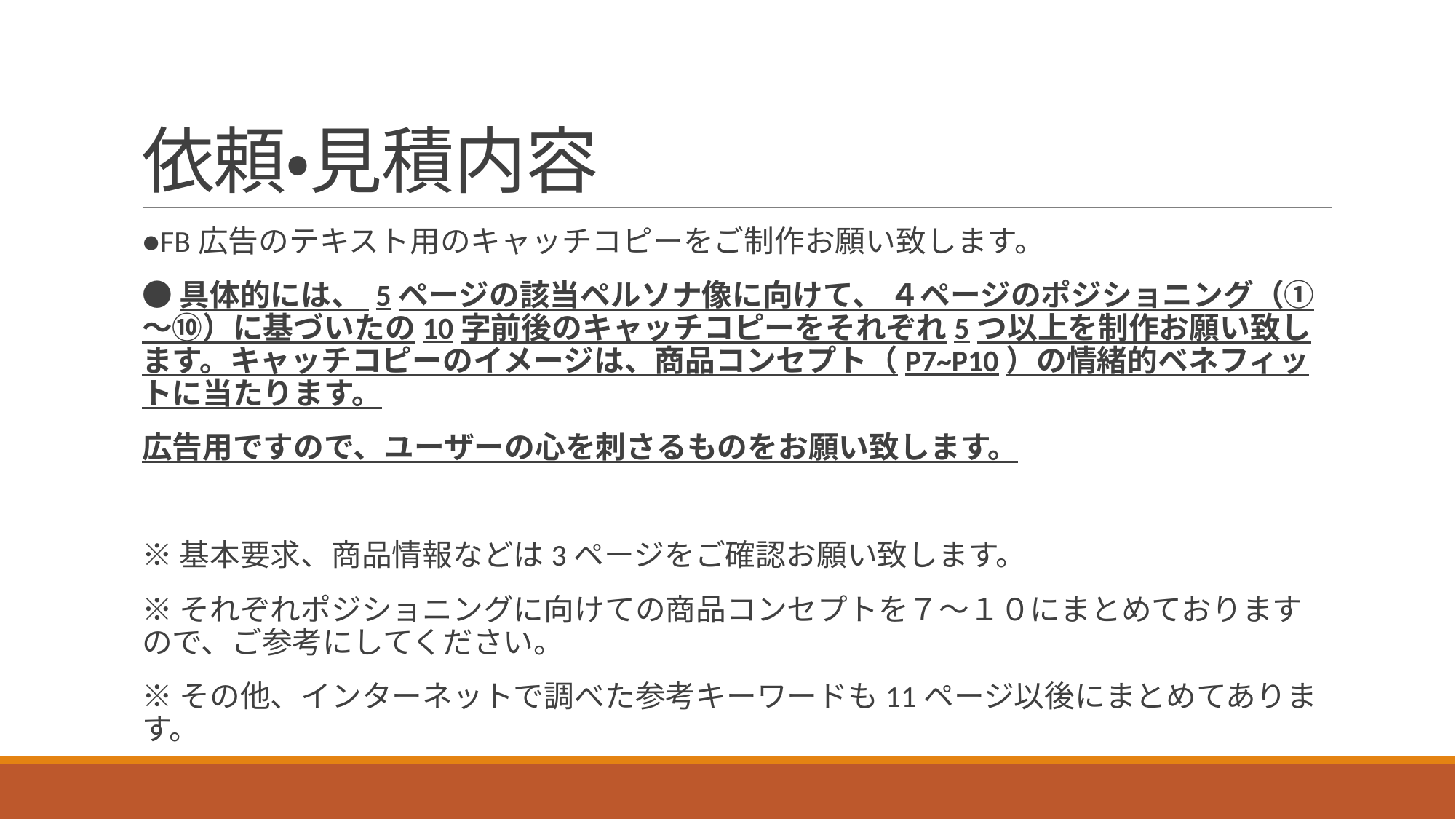

# 依頼・見積内容
●FB広告のテキスト用のキャッチコピーをご制作お願い致します。
●具体的には、 5ページの該当ペルソナ像に向けて、 ４ページのポジショニング（①～⑩）に基づいたの10字前後のキャッチコピーをそれぞれ5つ以上を制作お願い致します。キャッチコピーのイメージは、商品コンセプト（P7~P10）の情緒的ベネフィットに当たります。
広告用ですので、ユーザーの心を刺さるものをお願い致します。

※基本要求、商品情報などは3ページをご確認お願い致します。
※それぞれポジショニングに向けての商品コンセプトを７～１０にまとめておりますので、ご参考にしてください。
※その他、インターネットで調べた参考キーワードも11ページ以後にまとめてあります。